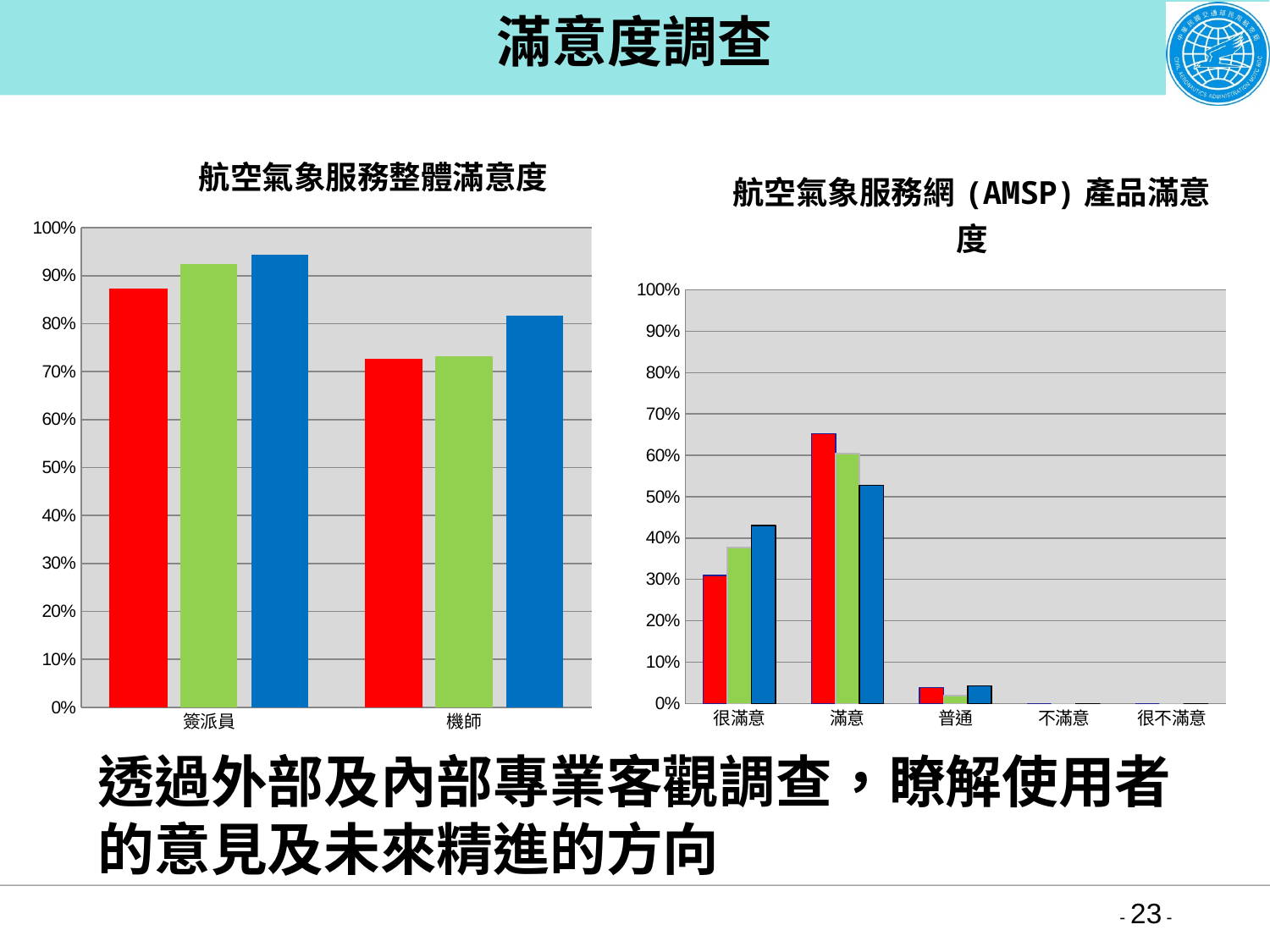

# 滿意度調查

### Chart: 航空氣象服務整體滿意度

| Category | 2013 | 2014 | 2015 |
|---|---|---|---|
| 簽派員 | 0.873 | 0.924 | 0.944 |
| 機師 | 0.726 | 0.732 | 0.816 |

### Chart: 航空氣象服務網(AMSP)產品滿意度

| Category | 2013 | 2014 | 2015 |
|---|---|---|---|
| 很滿意 | 0.30978260869565216 | 0.37735849056603776 | 0.4297872340425532 |
| 滿意 | 0.6521739130434783 | 0.6037735849056604 | 0.5276595744680851 |
| 普通 | 0.03804347826086957 | 0.018867924528301886 | 0.0425531914893617 |
| 不滿意 | 0.0 | 0.0 | 0.0 |
| 很不滿意 | 0.0 | 0.0 | 0.0 |
透過外部及內部專業客觀調查，瞭解使用者的意見及未來精進的方向